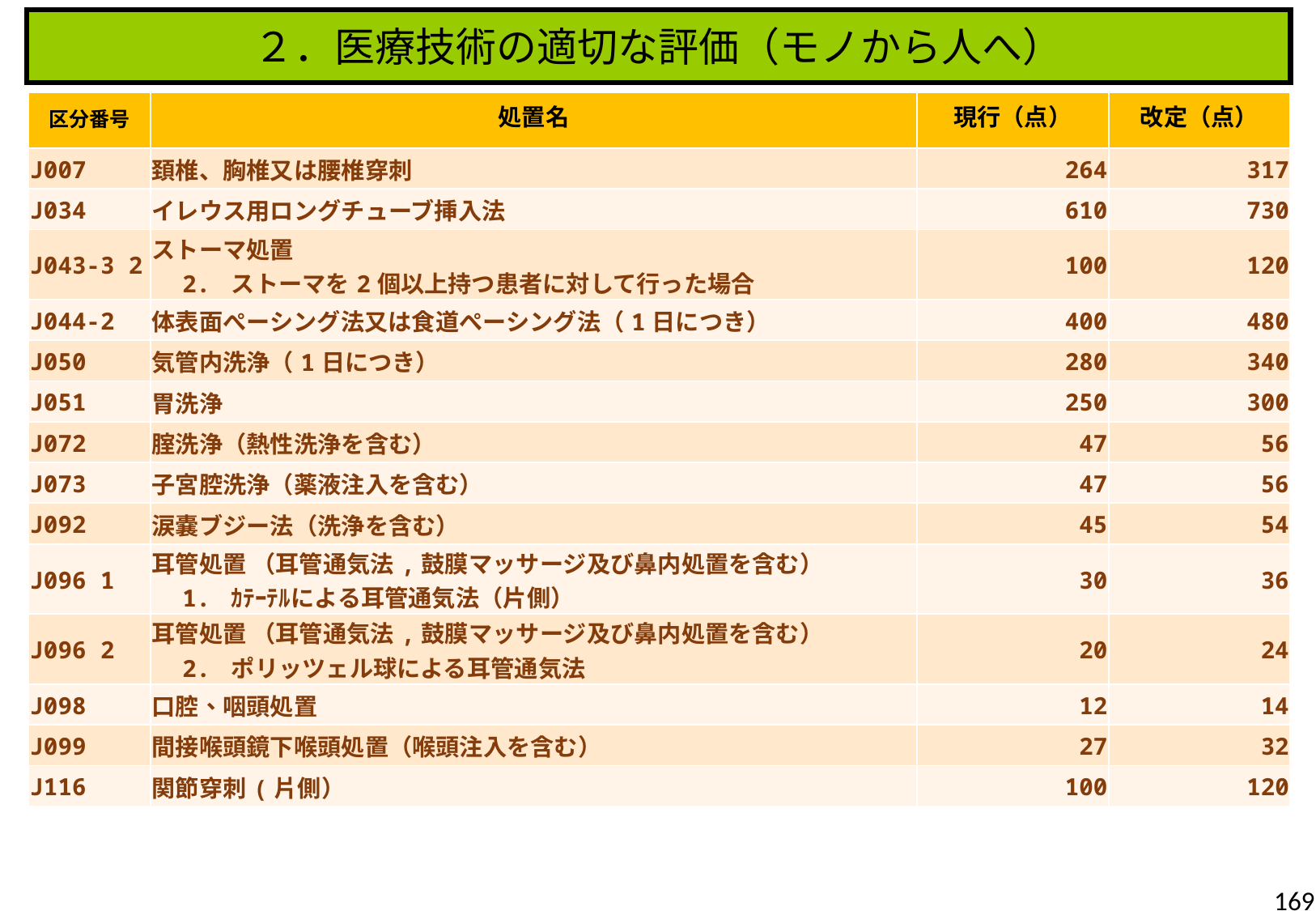

２．医療技術の適切な評価（モノから人へ）
| 区分番号 | 処置名 | 現行（点） | 改定（点） |
| --- | --- | --- | --- |
| J007 | 頚椎、胸椎又は腰椎穿刺 | 264 | 317 |
| J034 | イレウス用ロングチューブ挿入法 | 610 | 730 |
| J043-3 2 | ストーマ処置 　2. ストーマを2個以上持つ患者に対して行った場合 | 100 | 120 |
| J044-2 | 体表面ぺーシング法又は食道ぺーシング法（1日につき） | 400 | 480 |
| J050 | 気管内洗浄（1日につき） | 280 | 340 |
| J051 | 胃洗浄 | 250 | 300 |
| J072 | 腟洗浄（熱性洗浄を含む） | 47 | 56 |
| J073 | 子宮腔洗浄（薬液注入を含む） | 47 | 56 |
| J092 | 涙嚢ブジー法（洗浄を含む） | 45 | 54 |
| J096 1 | 耳管処置 （耳管通気法,鼓膜マッサージ及び鼻内処置を含む） 　1. ｶﾃｰﾃﾙによる耳管通気法（片側） | 30 | 36 |
| J096 2 | 耳管処置 （耳管通気法,鼓膜マッサージ及び鼻内処置を含む）　 　2. ポリッツェル球による耳管通気法 | 20 | 24 |
| J098 | 口腔、咽頭処置 | 12 | 14 |
| J099 | 間接喉頭鏡下喉頭処置（喉頭注入を含む） | 27 | 32 |
| J116 | 関節穿刺(片側） | 100 | 120 |
169